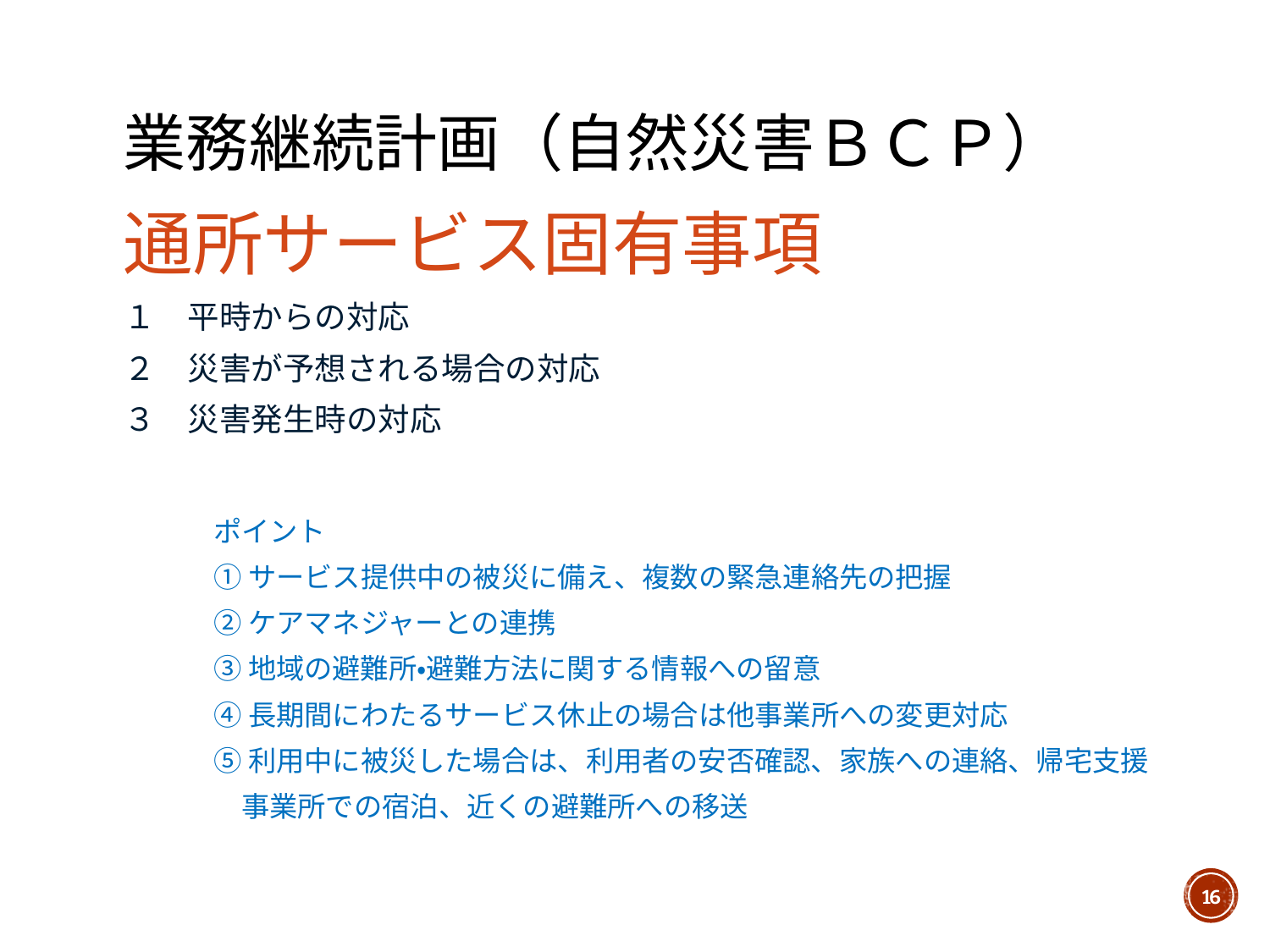

# 業務継続計画（自然災害ＢＣＰ） 通所サービス固有事項
１　平時からの対応
２　災害が予想される場合の対応
３　災害発生時の対応
ポイント
①サービス提供中の被災に備え、複数の緊急連絡先の把握
②ケアマネジャーとの連携
③地域の避難所・避難方法に関する情報への留意
④長期間にわたるサービス休止の場合は他事業所への変更対応
⑤利用中に被災した場合は、利用者の安否確認、家族への連絡、帰宅支援
　事業所での宿泊、近くの避難所への移送
16